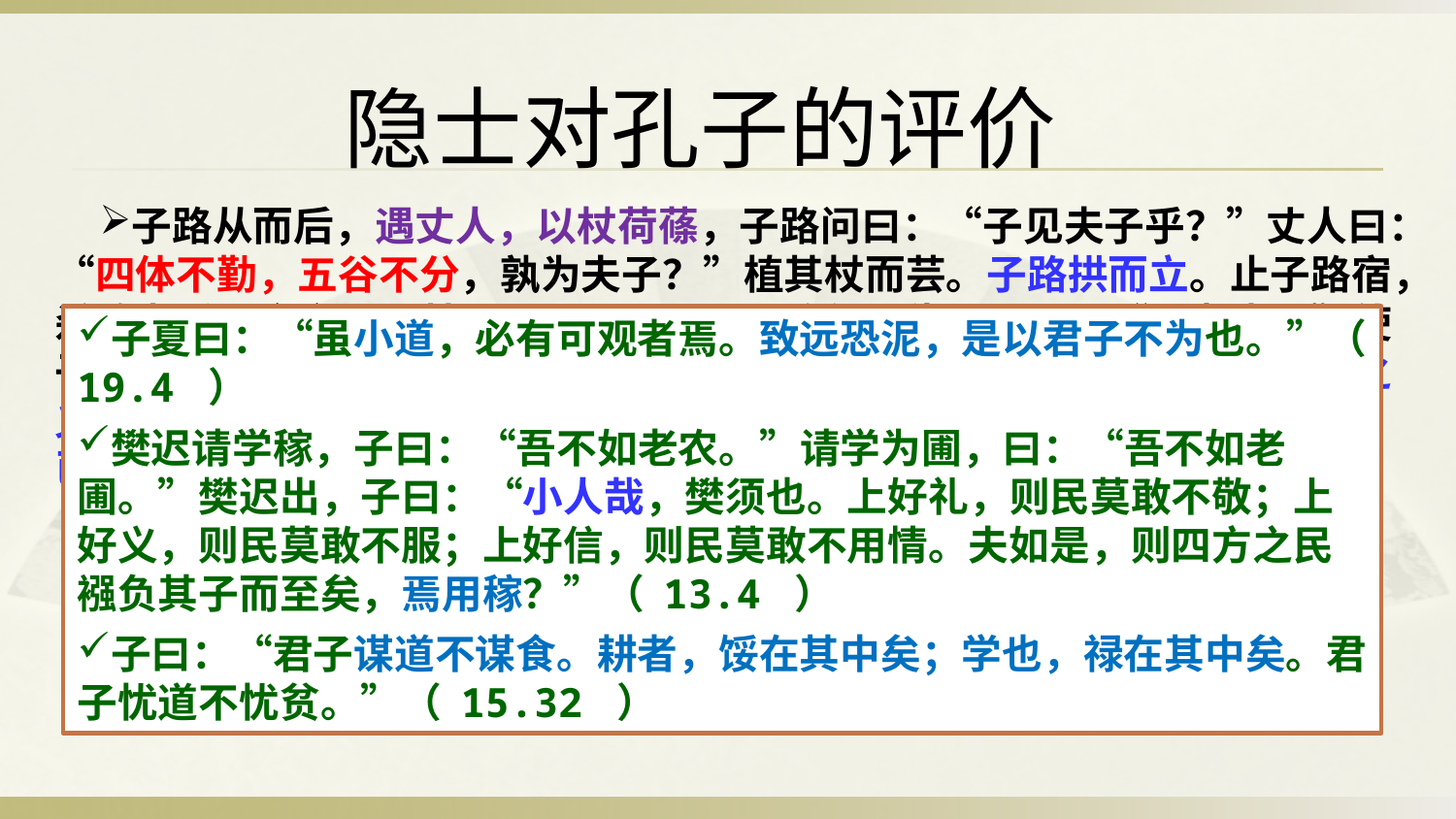

隐士对孔子的评价
子路从而后，遇丈人，以杖荷蓧，子路问曰：“子见夫子乎？”丈人曰：“四体不勤，五谷不分，孰为夫子？”植其杖而芸。子路拱而立。止子路宿，杀鸡为黍而食之，见其二子焉。明日，子路行以告，子曰：“隐者也。”使子路反见之，至则行矣。子路曰：“不仕无义。长幼之节不可废也，君臣之义如之何其废之？欲洁其身而乱大伦。君子之仕也，行其义也，道之不行，已知之矣。”（ 18.7 ）
子夏曰：“虽小道，必有可观者焉。致远恐泥，是以君子不为也。”（ 19.4 ）
樊迟请学稼，子曰：“吾不如老农。”请学为圃，曰：“吾不如老圃。”樊迟出，子曰：“小人哉，樊须也。上好礼，则民莫敢不敬；上好义，则民莫敢不服；上好信，则民莫敢不用情。夫如是，则四方之民襁负其子而至矣，焉用稼？”（ 13.4 ）
子曰：“君子谋道不谋食。耕者，馁在其中矣；学也，禄在其中矣。君子忧道不忧贫。”（ 15.32 ）